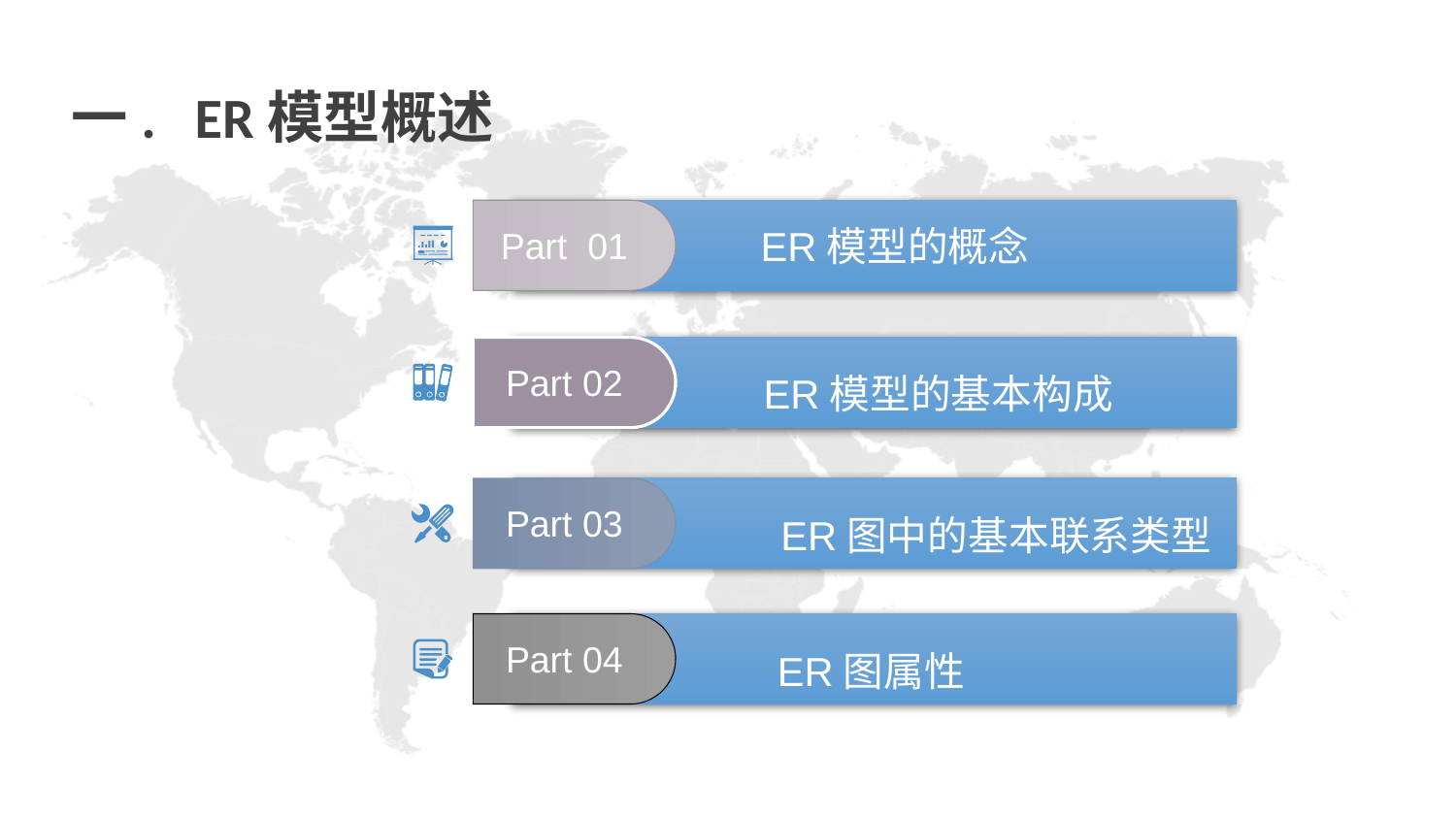

一.   ER模型概述

ER模型的概念
Part  01

ER模型的基本构成
Part 02

ER图中的基本联系类型
Part 03

Part 04
ER图属性